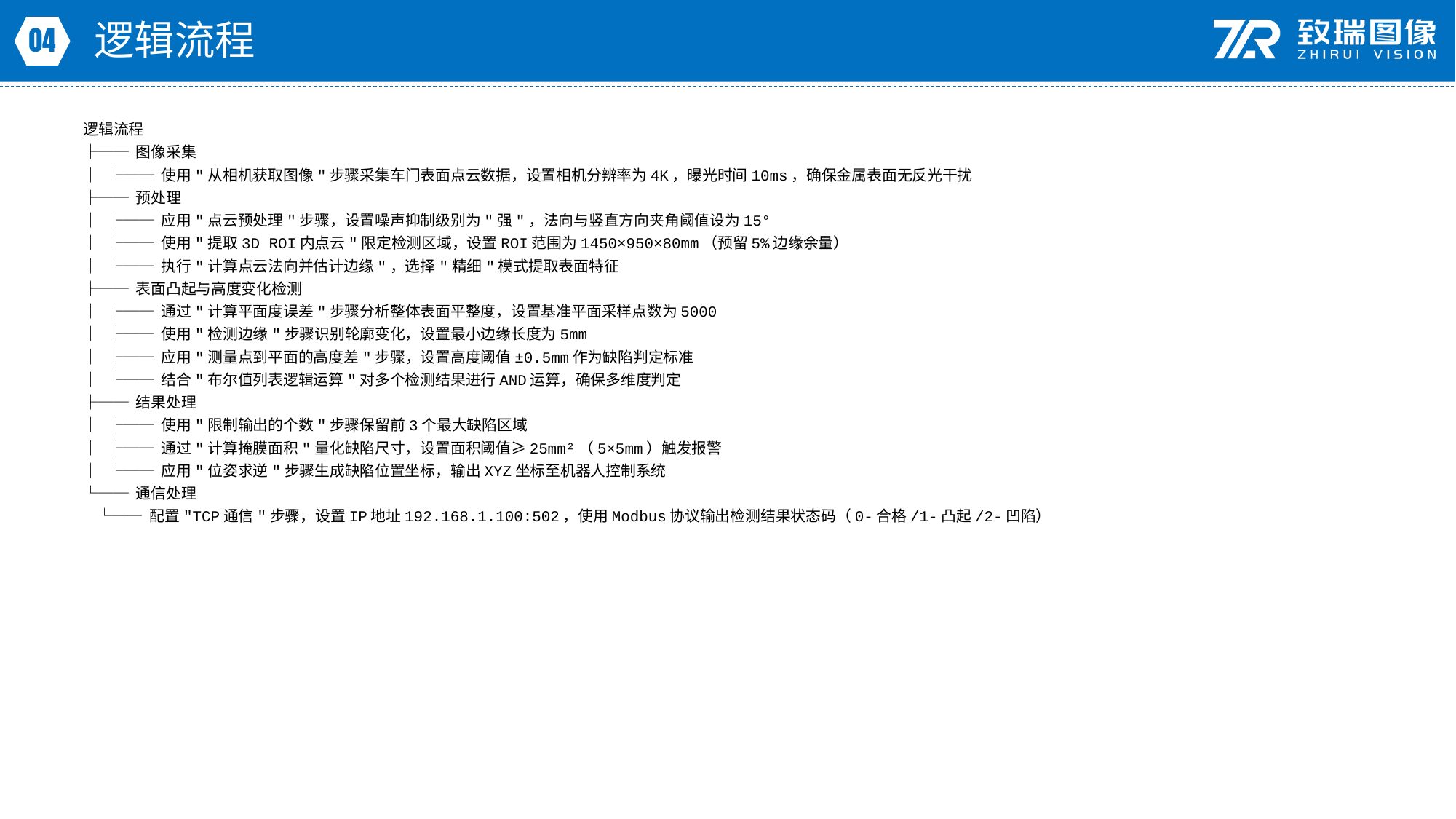

逻辑流程
04

逻辑流程
├── 图像采集
│   └── 使用"从相机获取图像"步骤采集车门表面点云数据，设置相机分辨率为4K，曝光时间10ms，确保金属表面无反光干扰
├── 预处理
│   ├── 应用"点云预处理"步骤，设置噪声抑制级别为"强"，法向与竖直方向夹角阈值设为15°
│   ├── 使用"提取3D ROI内点云"限定检测区域，设置ROI范围为1450×950×80mm（预留5%边缘余量）
│   └── 执行"计算点云法向并估计边缘"，选择"精细"模式提取表面特征
├── 表面凸起与高度变化检测
│   ├── 通过"计算平面度误差"步骤分析整体表面平整度，设置基准平面采样点数为5000
│   ├── 使用"检测边缘"步骤识别轮廓变化，设置最小边缘长度为5mm
│   ├── 应用"测量点到平面的高度差"步骤，设置高度阈值±0.5mm作为缺陷判定标准
│   └── 结合"布尔值列表逻辑运算"对多个检测结果进行AND运算，确保多维度判定
├── 结果处理
│   ├── 使用"限制输出的个数"步骤保留前3个最大缺陷区域
│   ├── 通过"计算掩膜面积"量化缺陷尺寸，设置面积阈值≥25mm²（5×5mm）触发报警
│   └── 应用"位姿求逆"步骤生成缺陷位置坐标，输出XYZ坐标至机器人控制系统
└── 通信处理
    └── 配置"TCP通信"步骤，设置IP地址192.168.1.100:502，使用Modbus协议输出检测结果状态码（0-合格/1-凸起/2-凹陷）